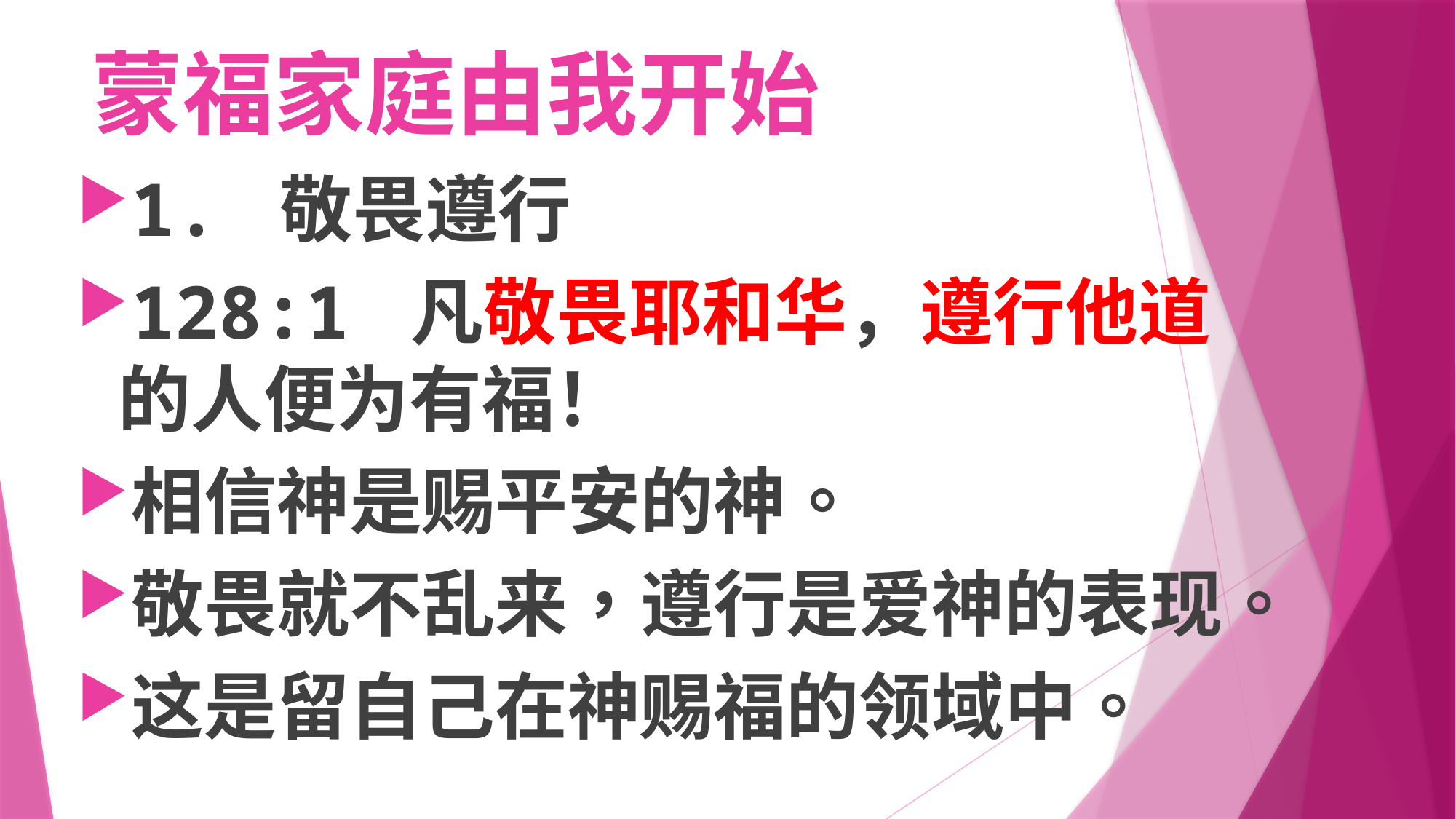

# 蒙福家庭由我开始
1. 敬畏遵行
128:1 凡敬畏耶和华，遵行他道的人便为有福！
相信神是赐平安的神。
敬畏就不乱来，遵行是爱神的表现。
这是留自己在神赐福的领域中。